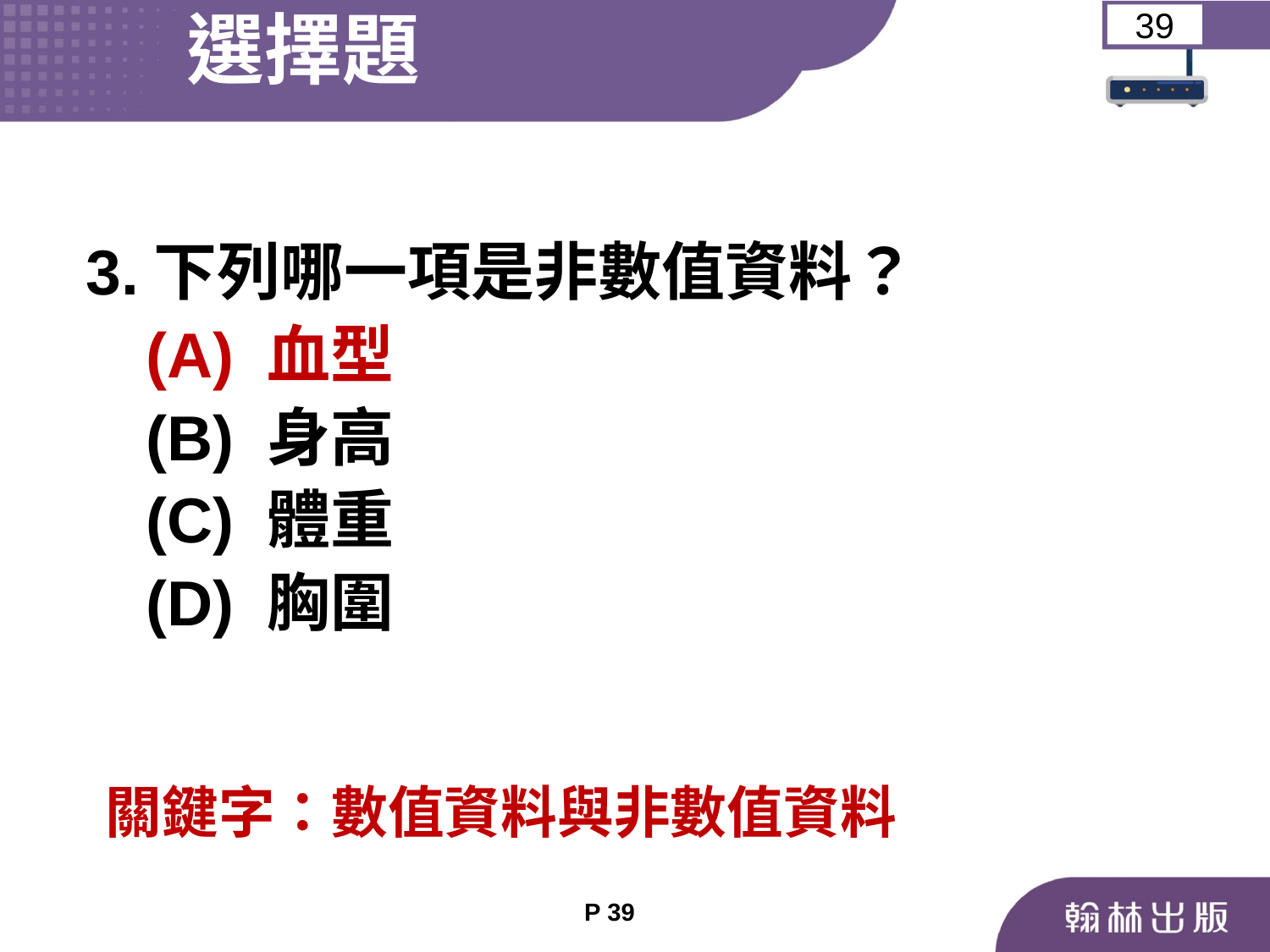

選擇題

39
 3.下列哪一項是非數值資料？
	   (A) 血型
	   (B) 身高
	   (C) 體重
	   (D) 胸圍

關鍵字：數值資料與非數值資料
P 39